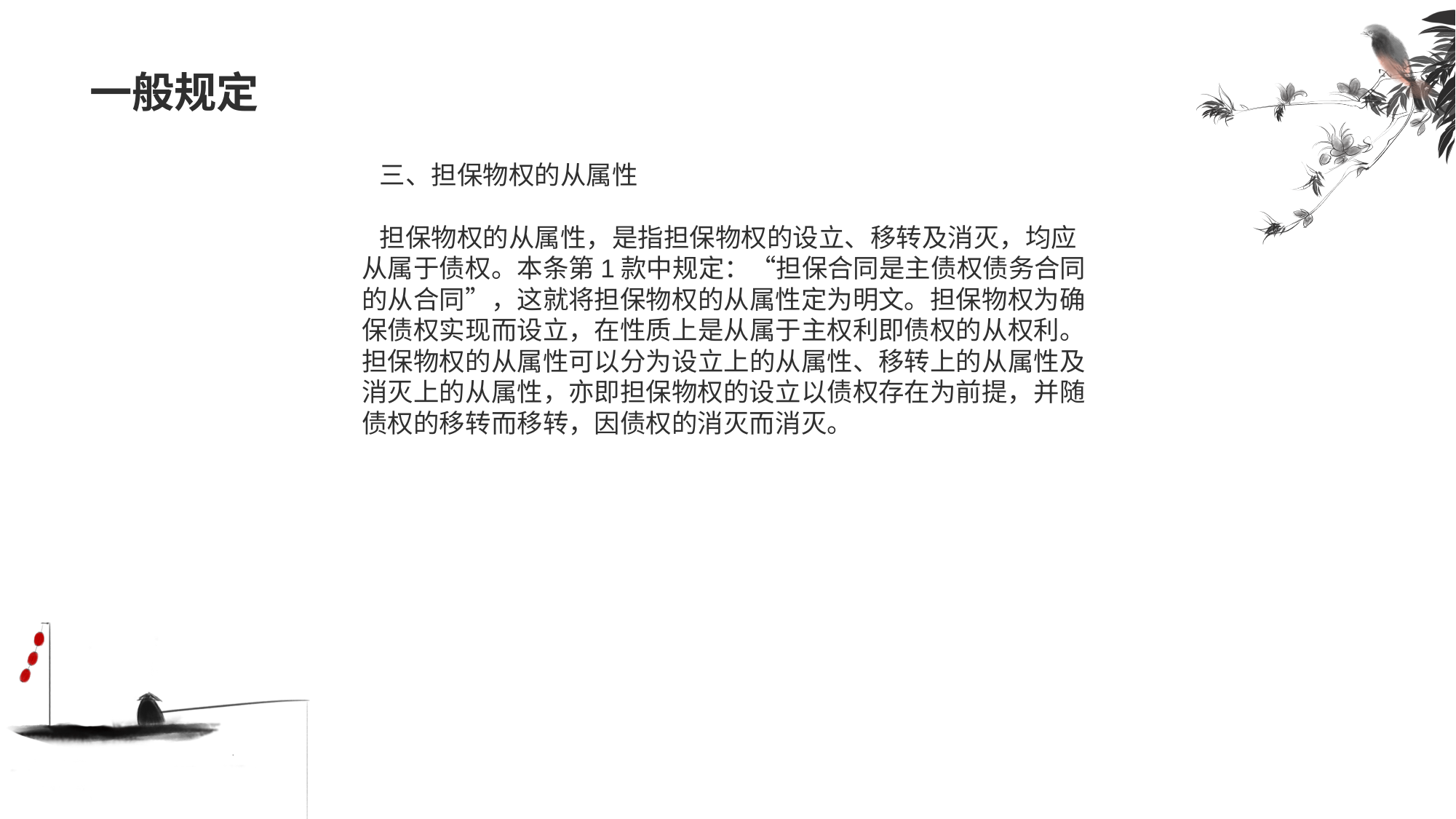

# 一般规定

  三、担保物权的从属性

  担保物权的从属性，是指担保物权的设立、移转及消灭，均应从属于债权。本条第1款中规定：“担保合同是主债权债务合同的从合同”，这就将担保物权的从属性定为明文。担保物权为确保债权实现而设立，在性质上是从属于主权利即债权的从权利。担保物权的从属性可以分为设立上的从属性、移转上的从属性及消灭上的从属性，亦即担保物权的设立以债权存在为前提，并随债权的移转而移转，因债权的消灭而消灭。
48